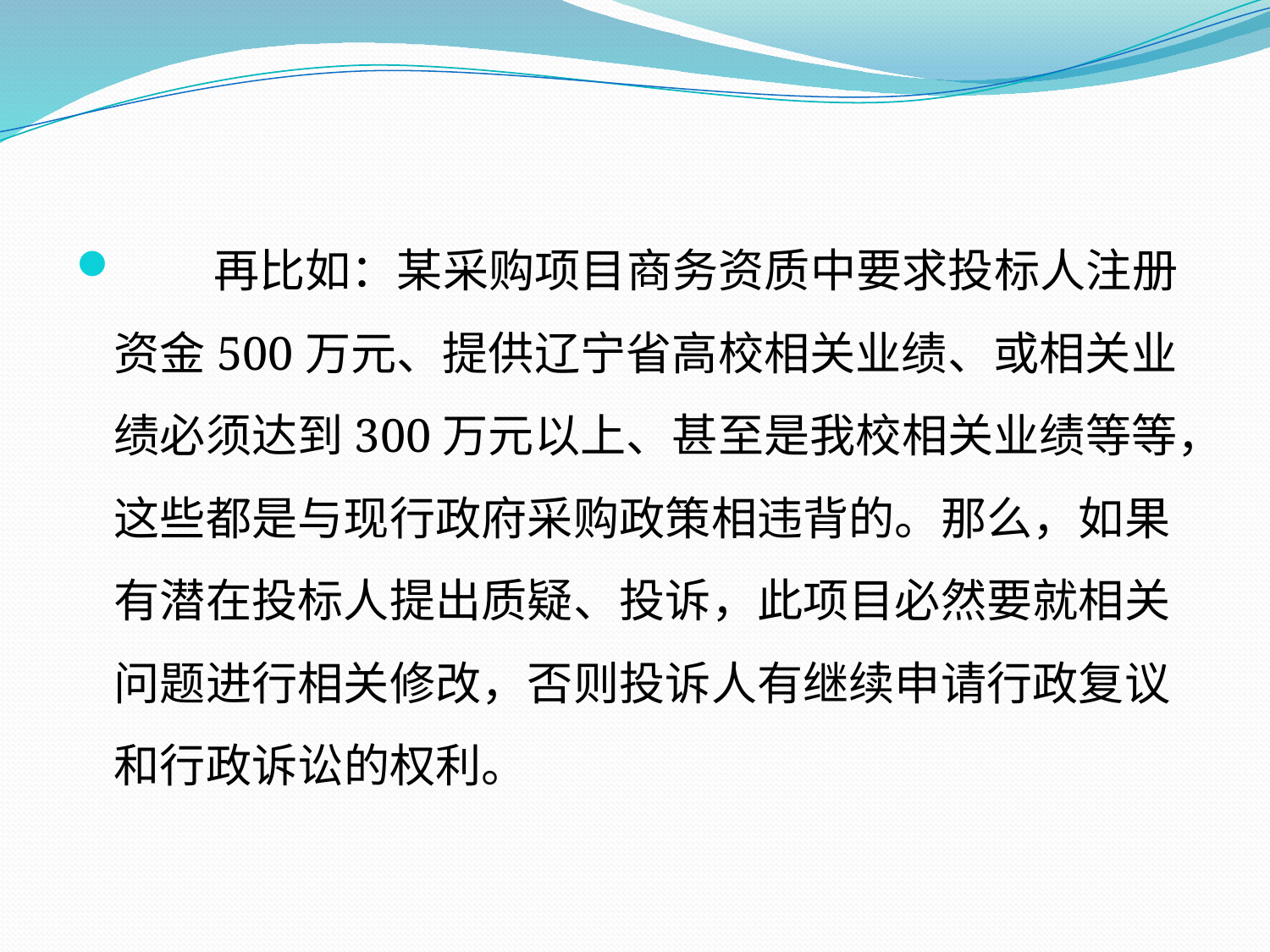

#
        再比如：某采购项目商务资质中要求投标人注册资金500万元、提供辽宁省高校相关业绩、或相关业绩必须达到300万元以上、甚至是我校相关业绩等等，这些都是与现行政府采购政策相违背的。那么，如果有潜在投标人提出质疑、投诉，此项目必然要就相关问题进行相关修改，否则投诉人有继续申请行政复议和行政诉讼的权利。